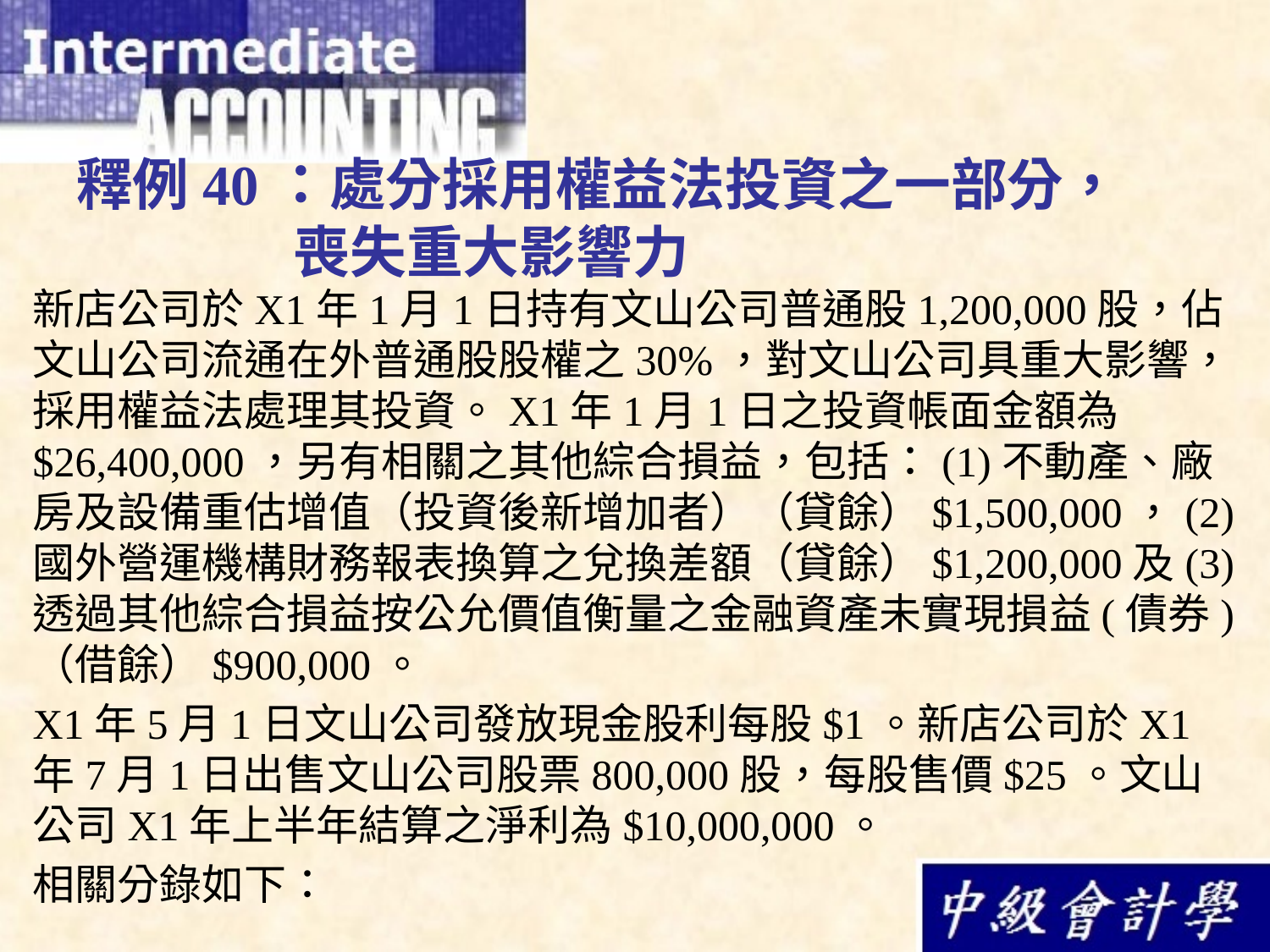

# 釋例40：處分採用權益法投資之一部分， 喪失重大影響力
新店公司於X1年1月1日持有文山公司普通股1,200,000股，佔文山公司流通在外普通股股權之30%，對文山公司具重大影響，採用權益法處理其投資。X1年1月1日之投資帳面金額為$26,400,000，另有相關之其他綜合損益，包括：(1)不動產、廠房及設備重估增值（投資後新增加者）（貸餘）$1,500,000，(2)國外營運機構財務報表換算之兌換差額（貸餘）$1,200,000及(3) 透過其他綜合損益按公允價值衡量之金融資產未實現損益(債券)（借餘）$900,000。
X1年5月1日文山公司發放現金股利每股$1。新店公司於X1年7月1日出售文山公司股票800,000股，每股售價$25。文山公司X1年上半年結算之淨利為$10,000,000。
相關分錄如下：